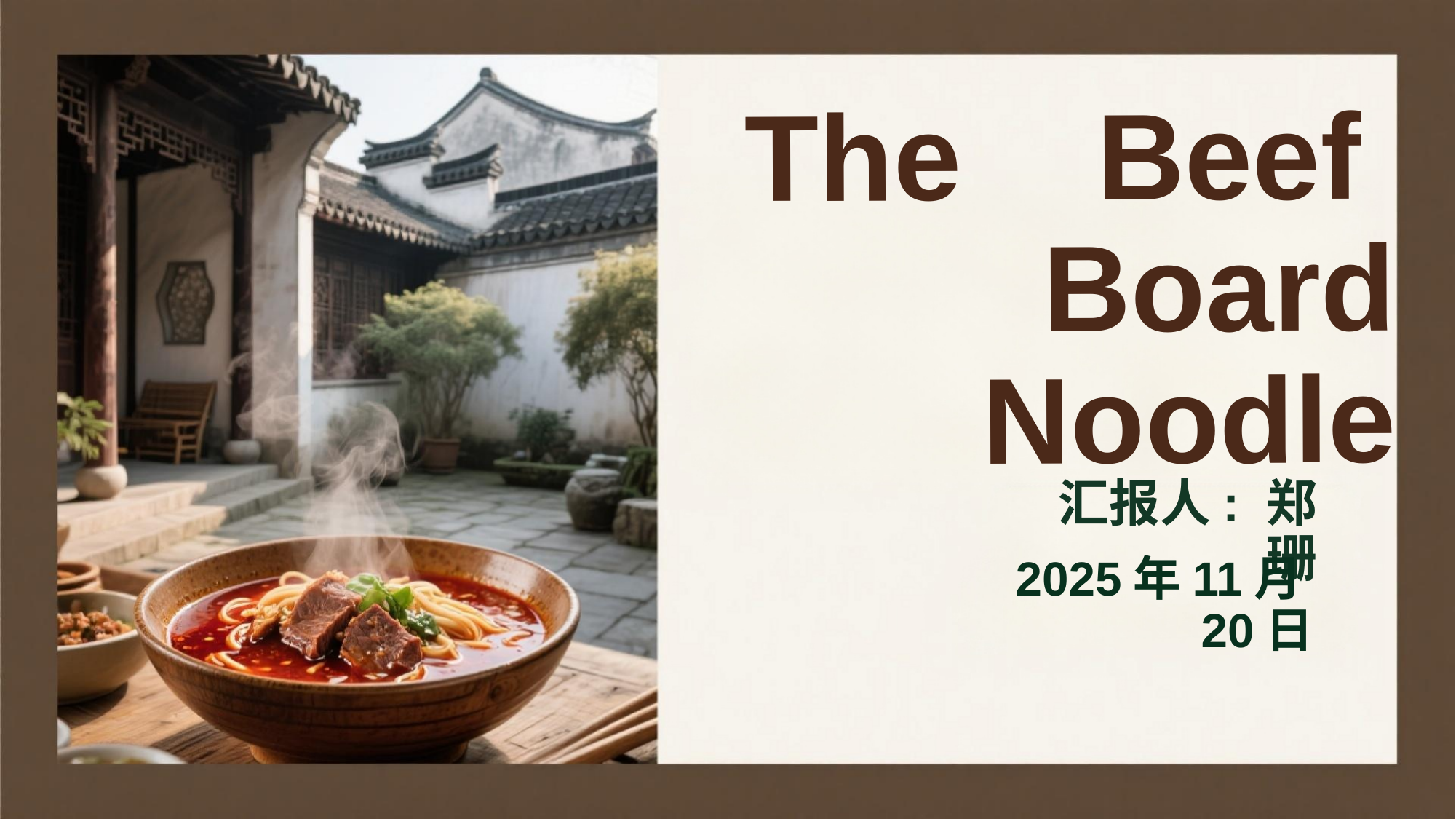

The    Beef
Board Noodle
汇报人: 郑珊
2025年11月20日